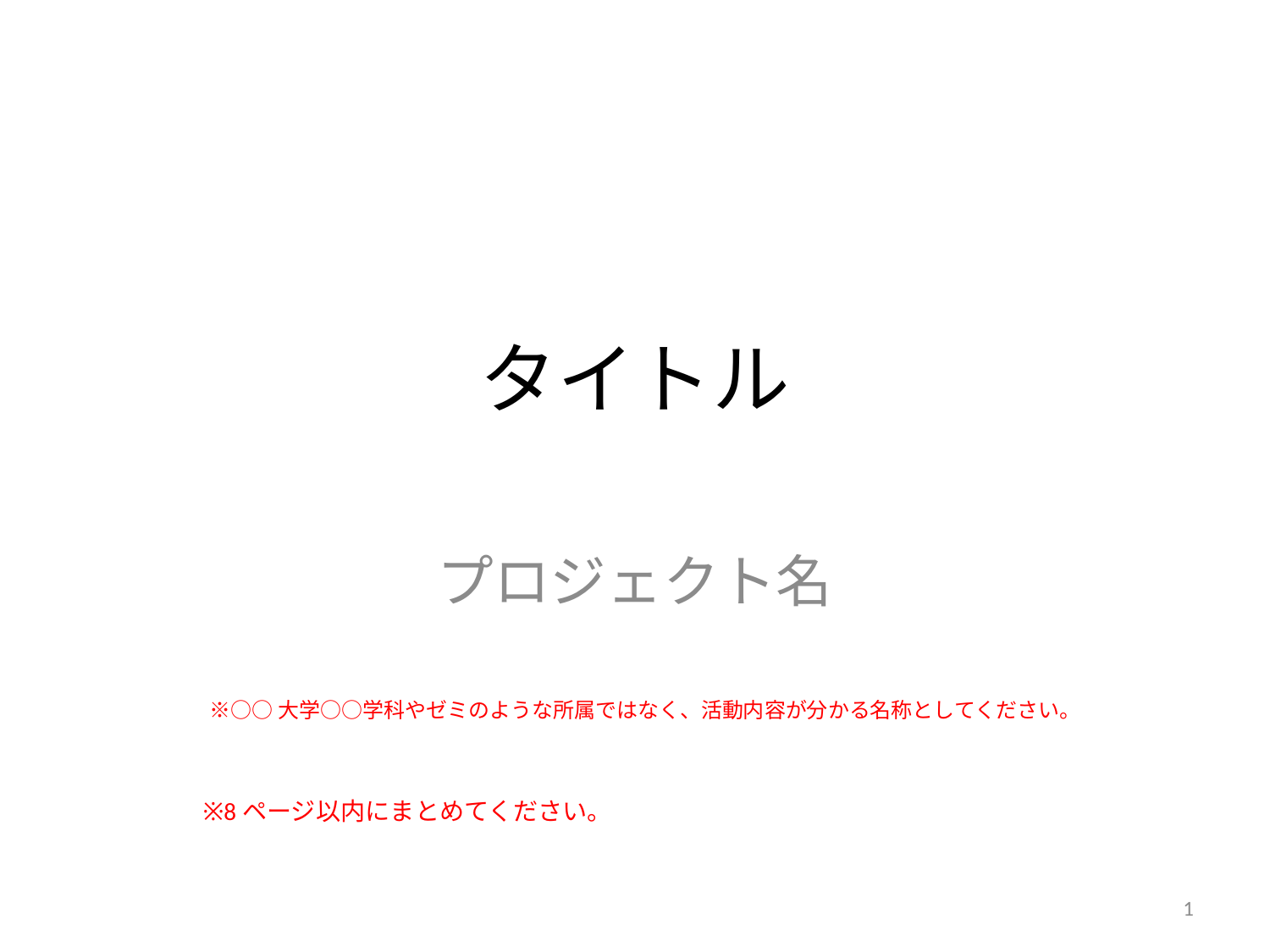

# タイトル
プロジェクト名

※○○大学○○学科やゼミのような所属ではなく、活動内容が分かる名称としてください。
※8ページ以内にまとめてください。
1